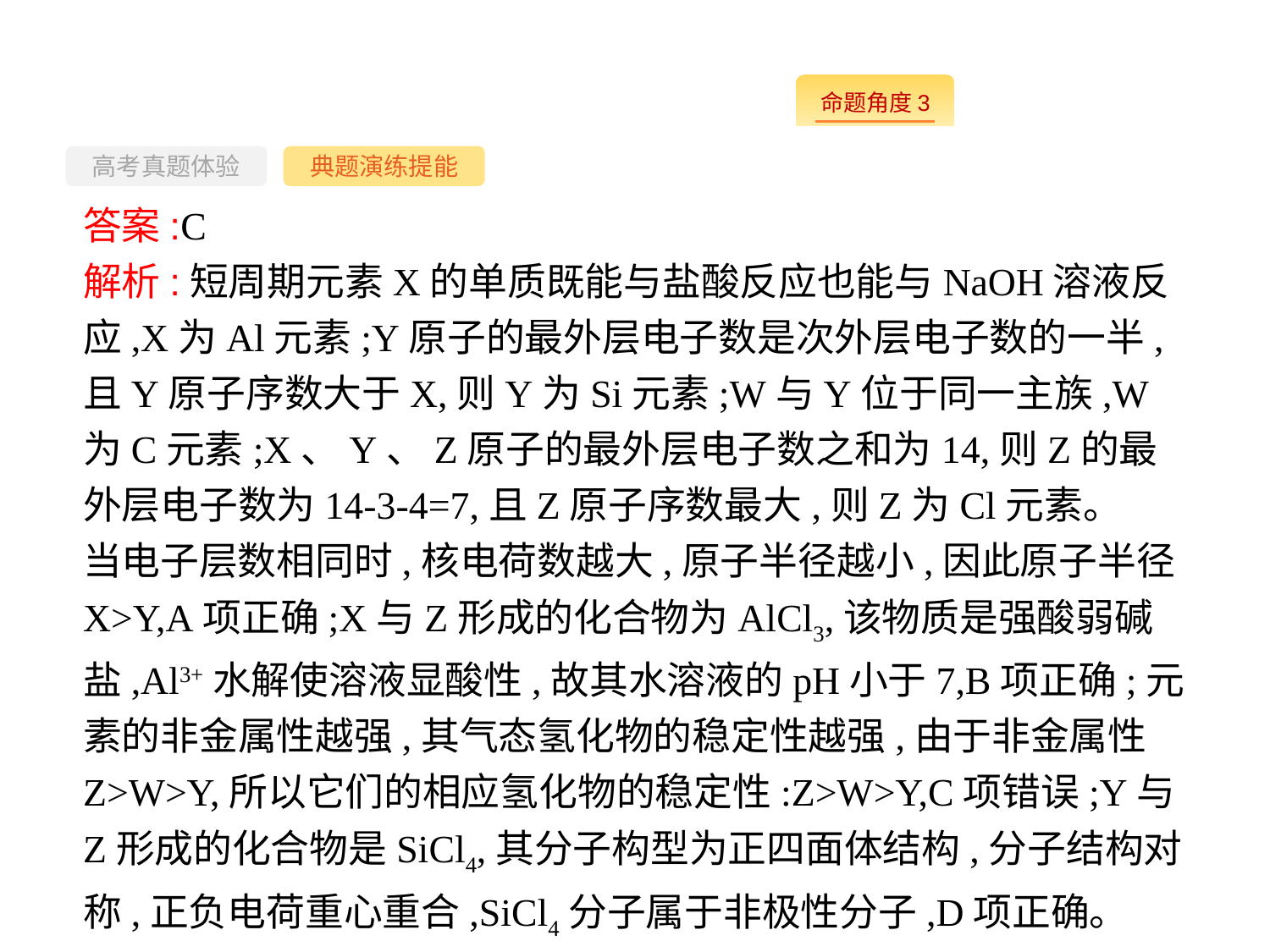

-100-
高考真题体验
典题演练提能
答案:C
解析:短周期元素X的单质既能与盐酸反应也能与NaOH溶液反应,X为Al元素;Y原子的最外层电子数是次外层电子数的一半,且Y原子序数大于X,则Y为Si元素;W与Y位于同一主族,W为C元素;X、Y、Z原子的最外层电子数之和为14,则Z的最外层电子数为14-3-4=7,且Z原子序数最大,则Z为Cl元素。
当电子层数相同时,核电荷数越大,原子半径越小,因此原子半径X>Y,A项正确;X与Z形成的化合物为AlCl3,该物质是强酸弱碱盐,Al3+水解使溶液显酸性,故其水溶液的pH小于7,B项正确;元素的非金属性越强,其气态氢化物的稳定性越强,由于非金属性Z>W>Y,所以它们的相应氢化物的稳定性:Z>W>Y,C项错误;Y与Z形成的化合物是SiCl4,其分子构型为正四面体结构,分子结构对称,正负电荷重心重合,SiCl4分子属于非极性分子,D项正确。